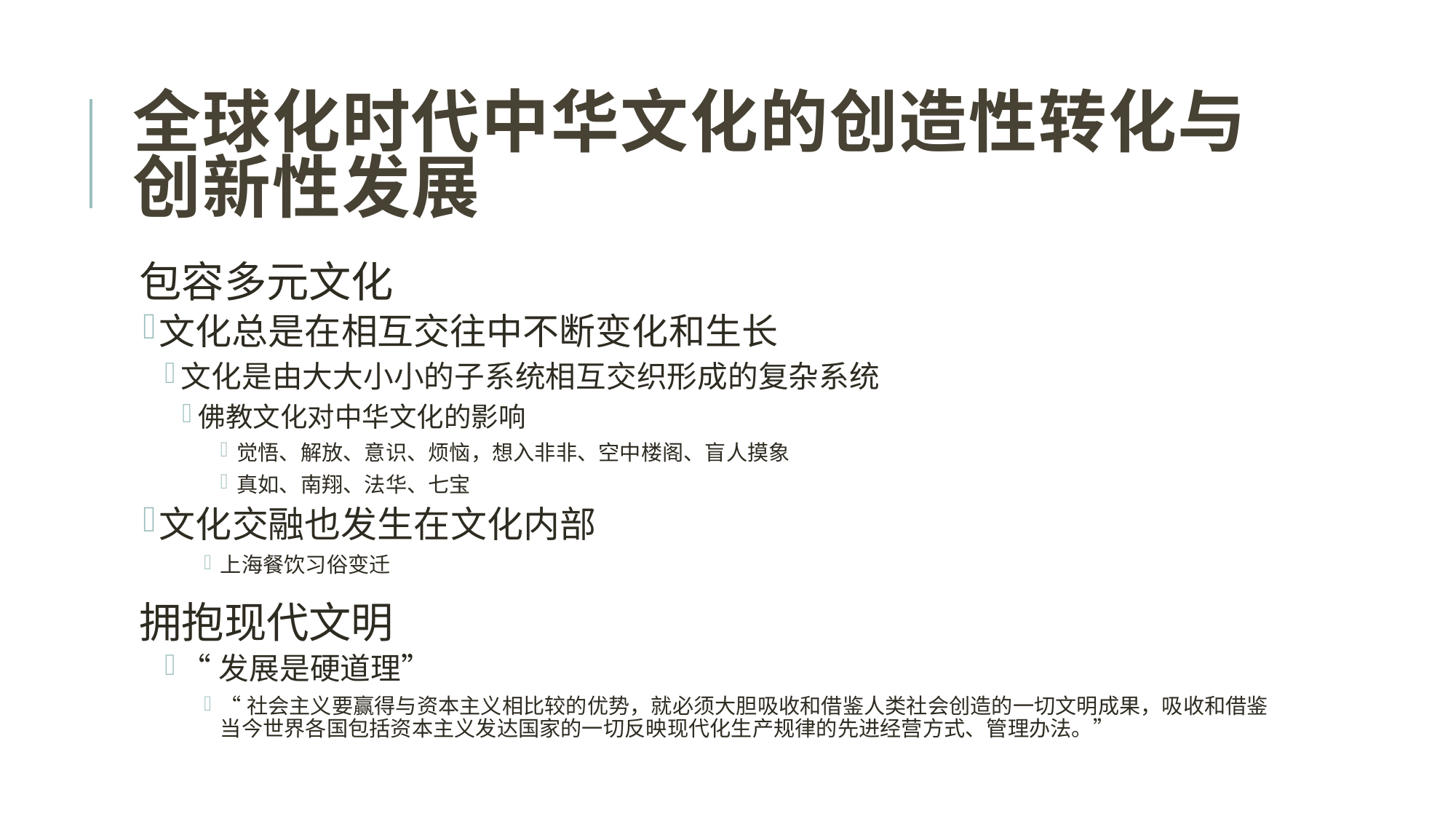

# 全球化时代中华文化的创造性转化与创新性发展
包容多元文化
文化总是在相互交往中不断变化和生长
文化是由大大小小的子系统相互交织形成的复杂系统
佛教文化对中华文化的影响
觉悟、解放、意识、烦恼，想入非非、空中楼阁、盲人摸象
真如、南翔、法华、七宝
文化交融也发生在文化内部
上海餐饮习俗变迁
拥抱现代文明
“发展是硬道理”
“社会主义要赢得与资本主义相比较的优势，就必须大胆吸收和借鉴人类社会创造的一切文明成果，吸收和借鉴当今世界各国包括资本主义发达国家的一切反映现代化生产规律的先进经营方式、管理办法。”